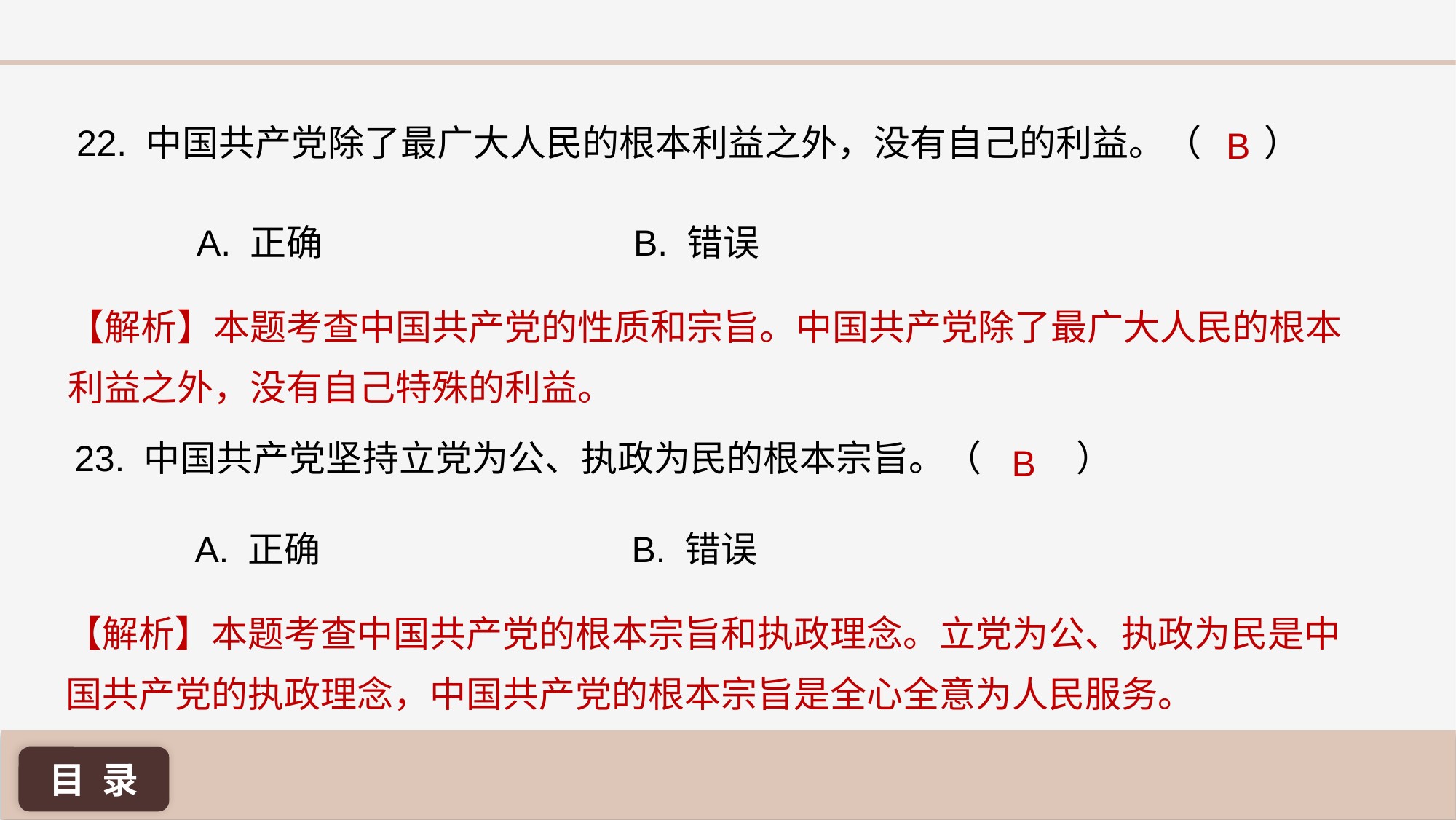

B
22. 中国共产党除了最广大人民的根本利益之外，没有自己的利益。（	     ）
A. 正确 			B. 错误
【解析】本题考查中国共产党的性质和宗旨。中国共产党除了最广大人民的根本利益之外，没有自己特殊的利益。
23. 中国共产党坚持立党为公、执政为民的根本宗旨。（	         ）
B
A. 正确 			B. 错误
【解析】本题考查中国共产党的根本宗旨和执政理念。立党为公、执政为民是中国共产党的执政理念，中国共产党的根本宗旨是全心全意为人民服务。